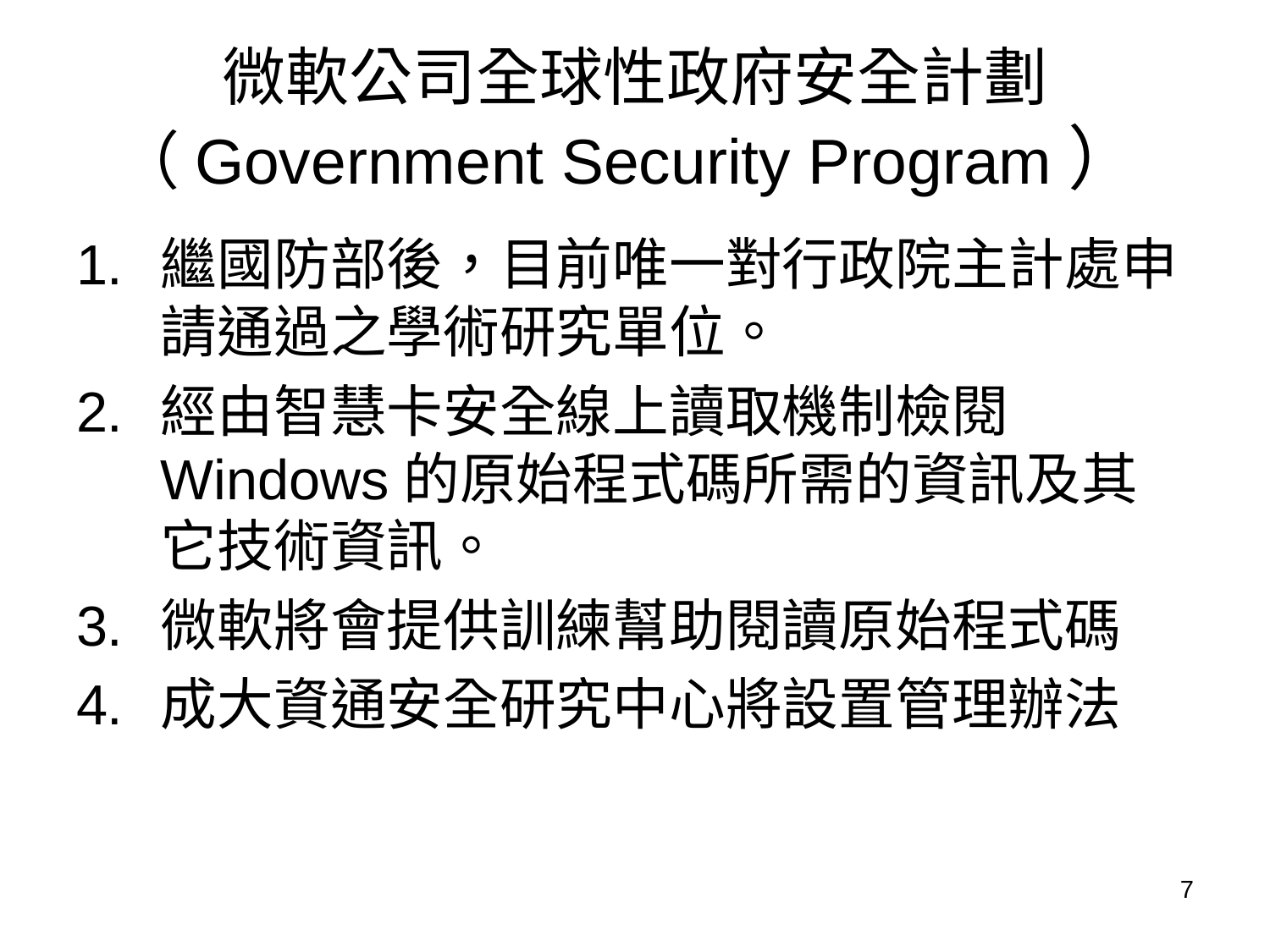

# 微軟公司全球性政府安全計劃 （Government Security Program）
繼國防部後，目前唯一對行政院主計處申請通過之學術研究單位。
經由智慧卡安全線上讀取機制檢閱Windows的原始程式碼所需的資訊及其它技術資訊。
微軟將會提供訓練幫助閱讀原始程式碼
成大資通安全研究中心將設置管理辦法

7